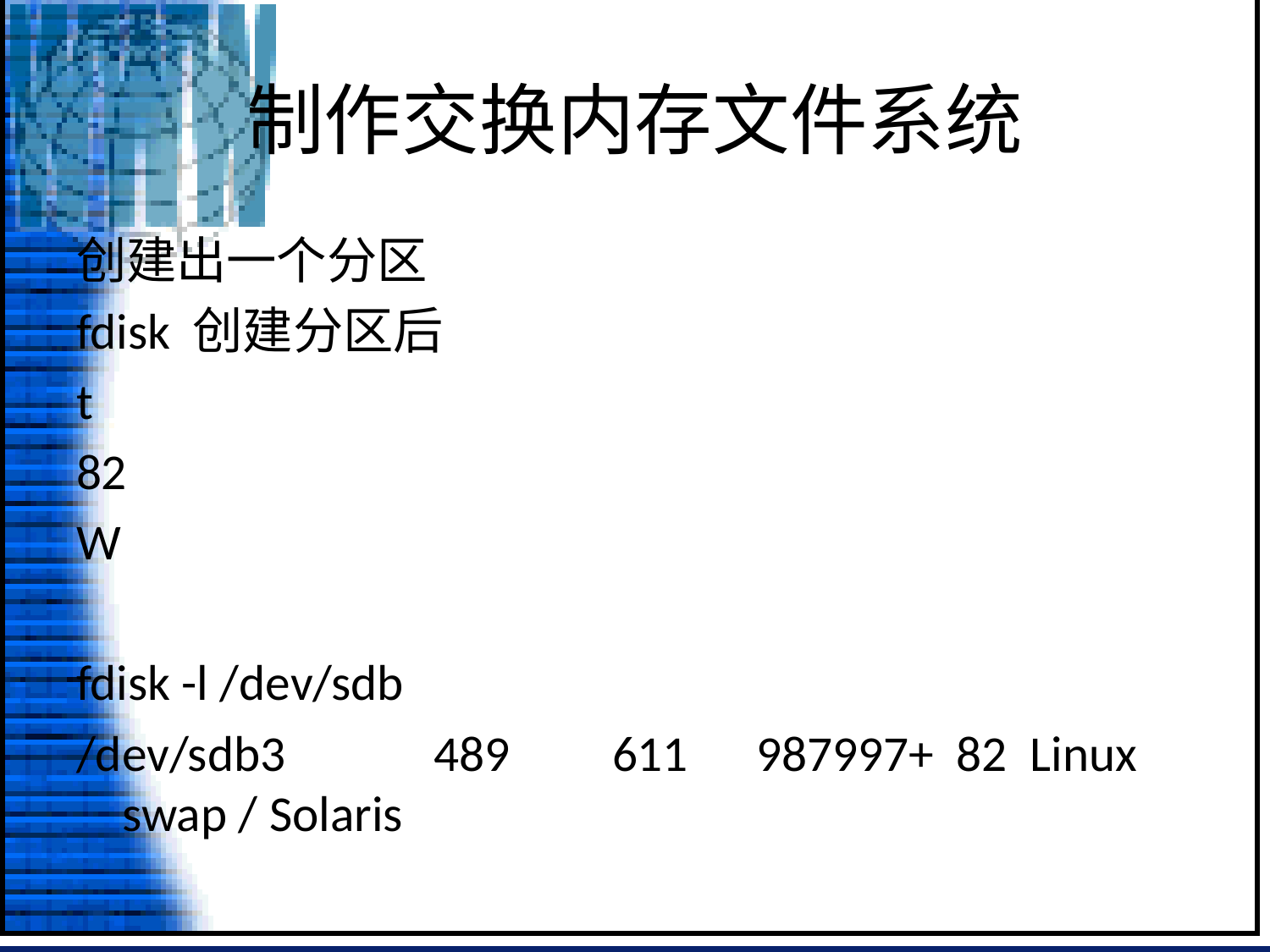

# 制作交换内存文件系统
创建出一个分区
fdisk 创建分区后
t
82
W

fdisk -l /dev/sdb
/dev/sdb3             489         611      987997+  82  Linux swap / Solaris